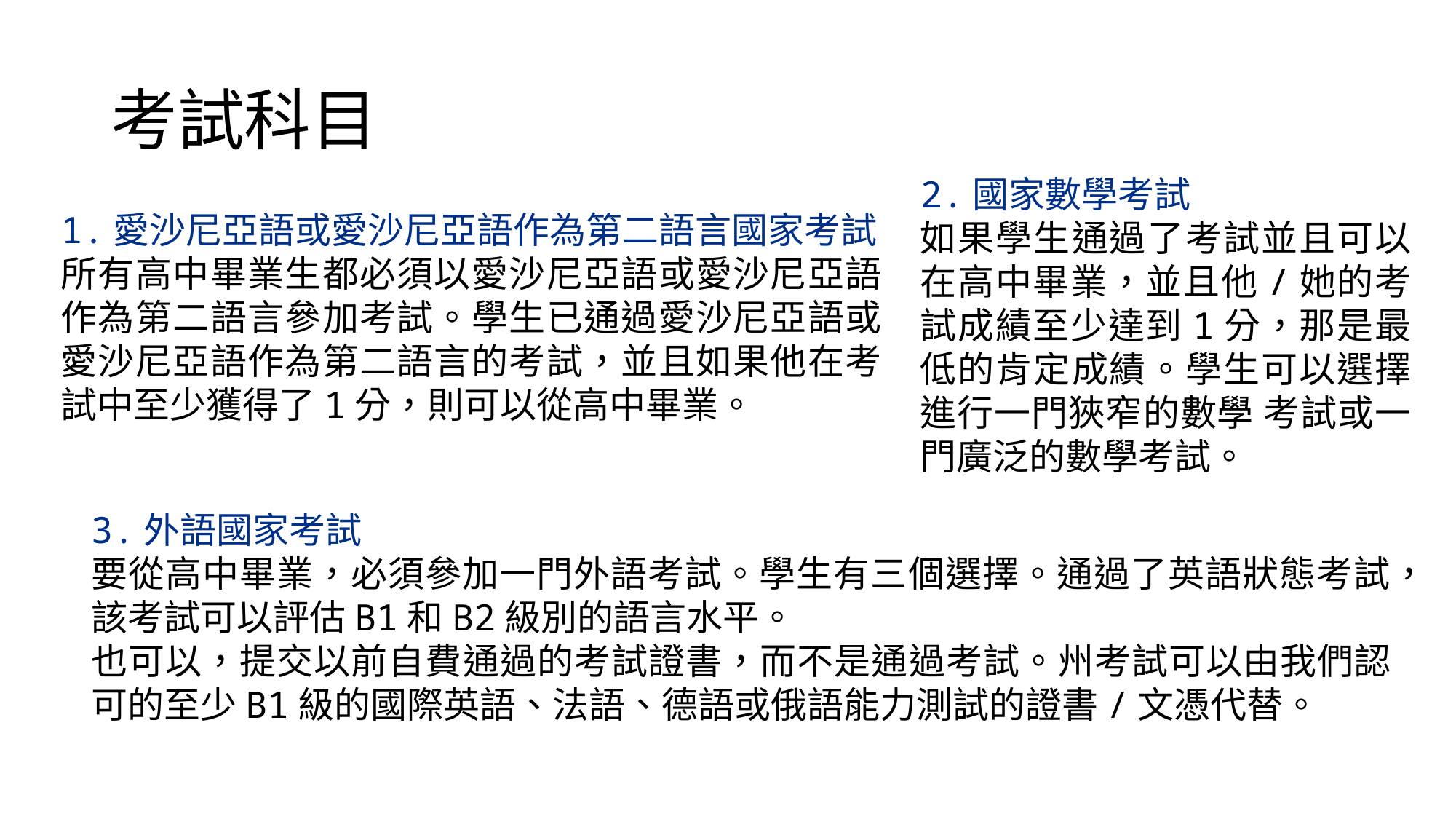

# 考試科目
2.國家數學考試
如果學生通過了考試並且可以在高中畢業，並且他/她的考試成績至少達到1分，那是最低的肯定成績。學生可以選擇進行一門狹窄的數學 考試或一門廣泛的數學考試。
1.愛沙尼亞語或愛沙尼亞語作為第二語言國家考試
所有高中畢業生都必須以愛沙尼亞語或愛沙尼亞語作為第二語言參加考試。學生已通過愛沙尼亞語或愛沙尼亞語作為第二語言的考試，並且如果他在考試中至少獲得了1分，則可以從高中畢業。
3.外語國家考試
要從高中畢業，必須參加一門外語考試。學生有三個選擇。通過了英語狀態考試，該考試可以評估B1和B2級別的語言水平。
也可以，提交以前自費通過的考試證書，而不是通過考試。州考試可以由我們認可的至少B1級的國際英語、法語、德語或俄語能力測試的證書/文憑代替。